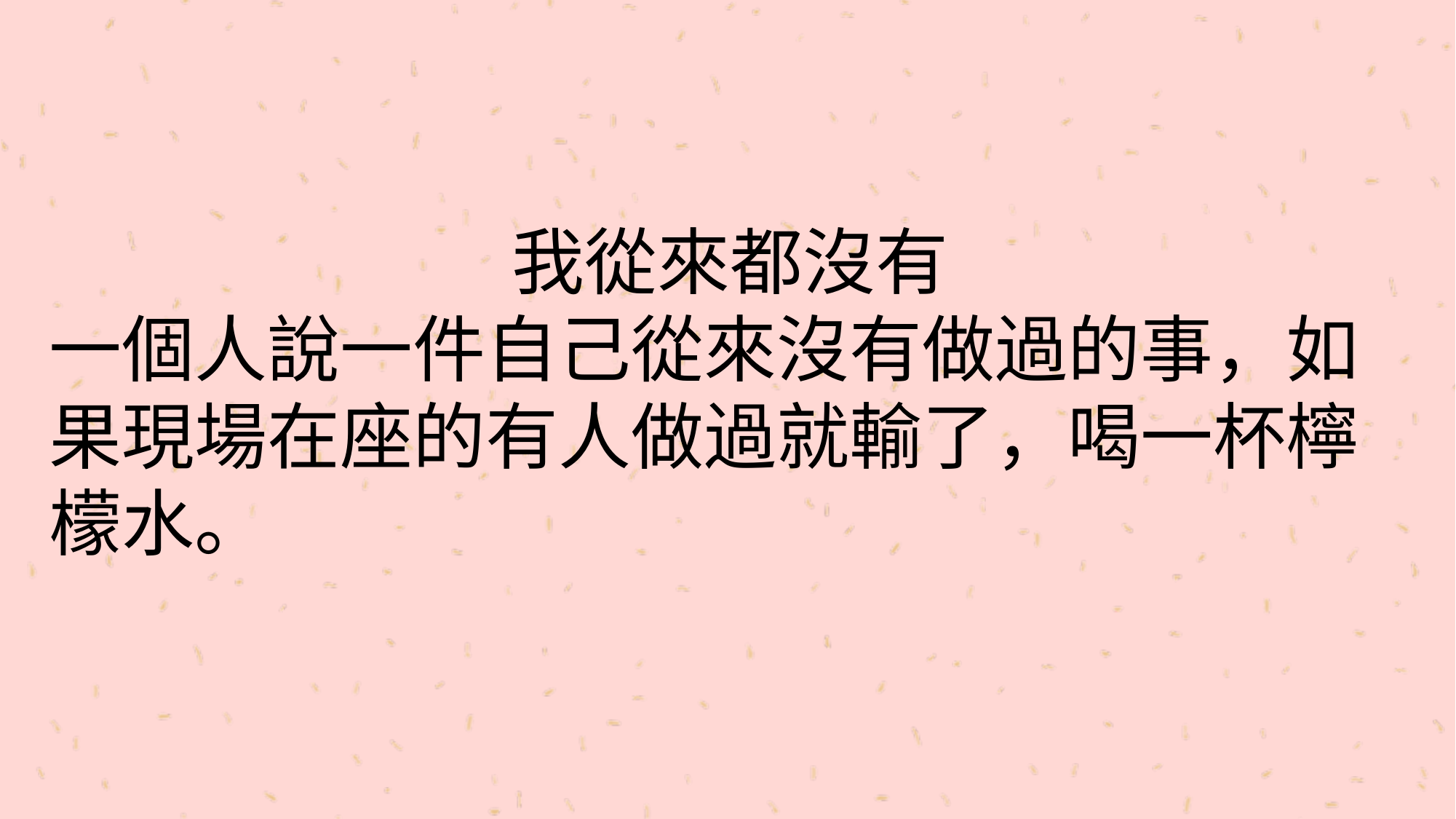

我從來都沒有
一個人說一件自己從來沒有做過的事，如果現場在座的有人做過就輸了，喝一杯檸檬水。